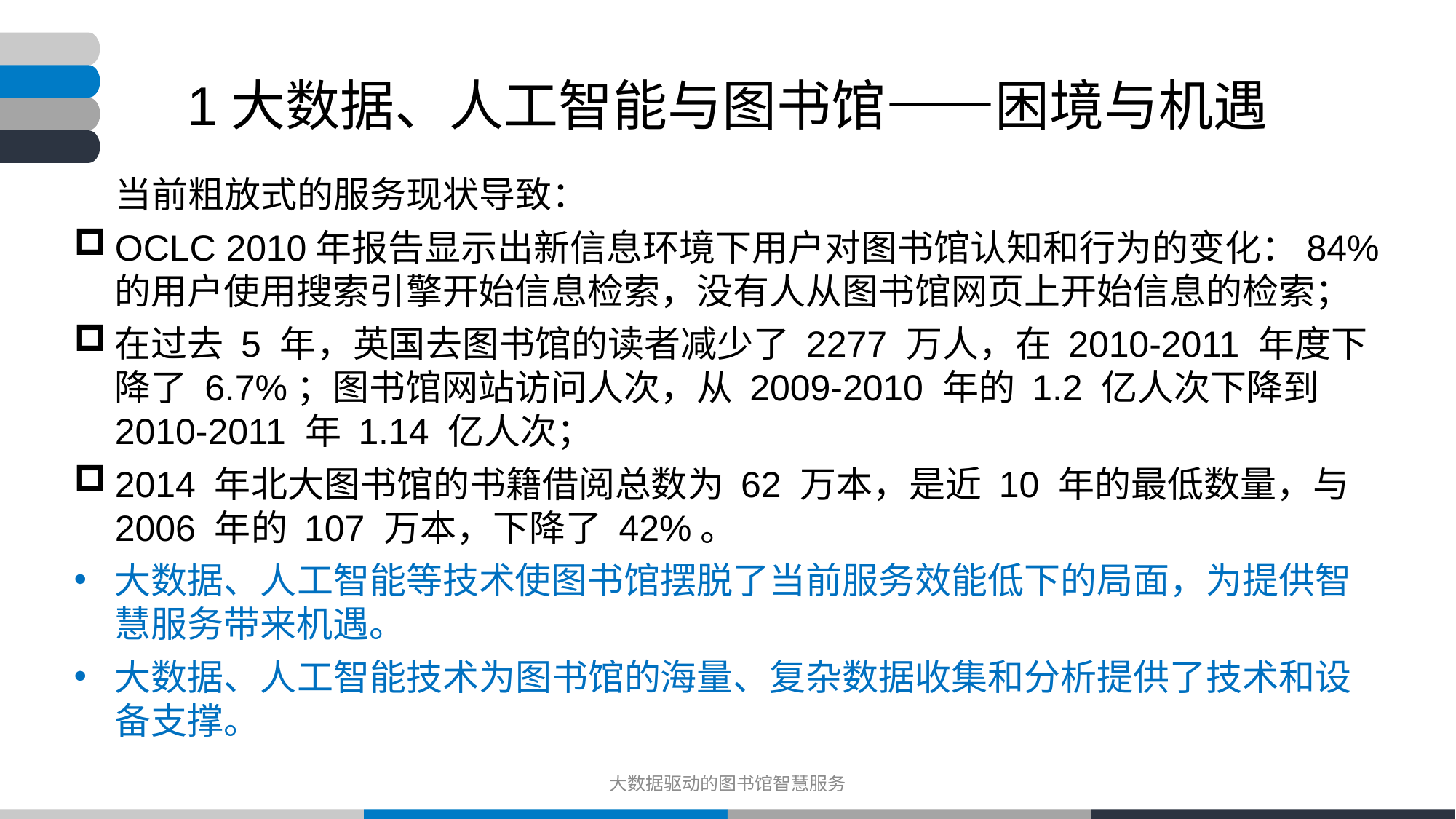

# 1大数据、人工智能与图书馆——困境与机遇

    当前粗放式的服务现状导致：
OCLC 2010年报告显示出新信息环境下用户对图书馆认知和行为的变化：84%的用户使用搜索引擎开始信息检索，没有人从图书馆网页上开始信息的检索；
在过去 5 年，英国去图书馆的读者减少了 2277 万人，在 2010-2011 年度下 降了 6.7%；图书馆网站访问人次，从 2009-2010 年的 1.2 亿人次下降到 2010-2011 年 1.14 亿人次；
2014 年北大图书馆的书籍借阅总数为 62 万本，是近 10 年的最低数量，与 2006 年的 107 万本，下降了 42%。
大数据、人工智能等技术使图书馆摆脱了当前服务效能低下的局面，为提供智慧服务带来机遇。
大数据、人工智能技术为图书馆的海量、复杂数据收集和分析提供了技术和设备支撑。

大数据驱动的图书馆智慧服务
10